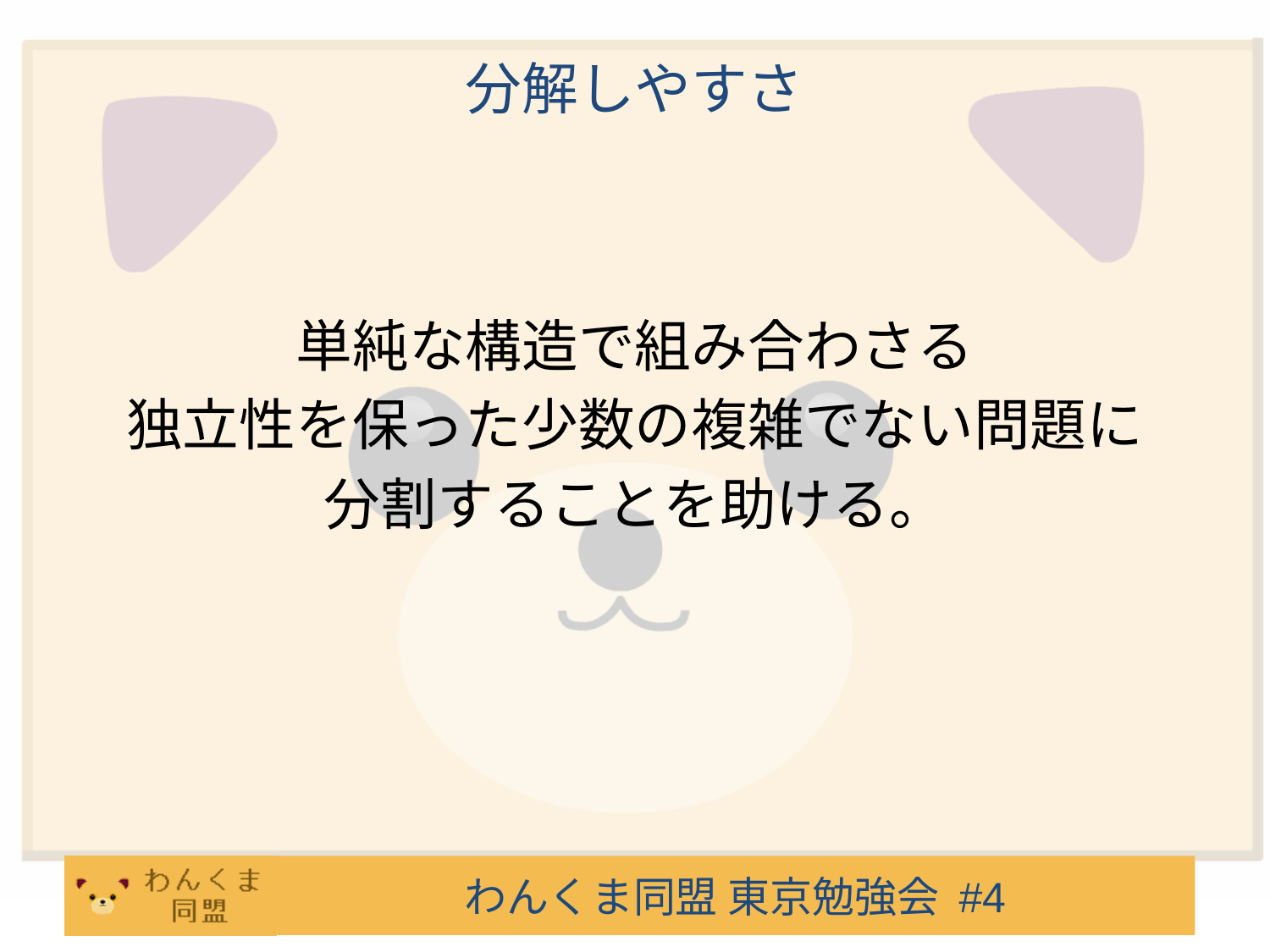

# 分解しやすさ

単純な構造で組み合わさる
独立性を保った少数の複雑でない問題に
分割することを助ける。